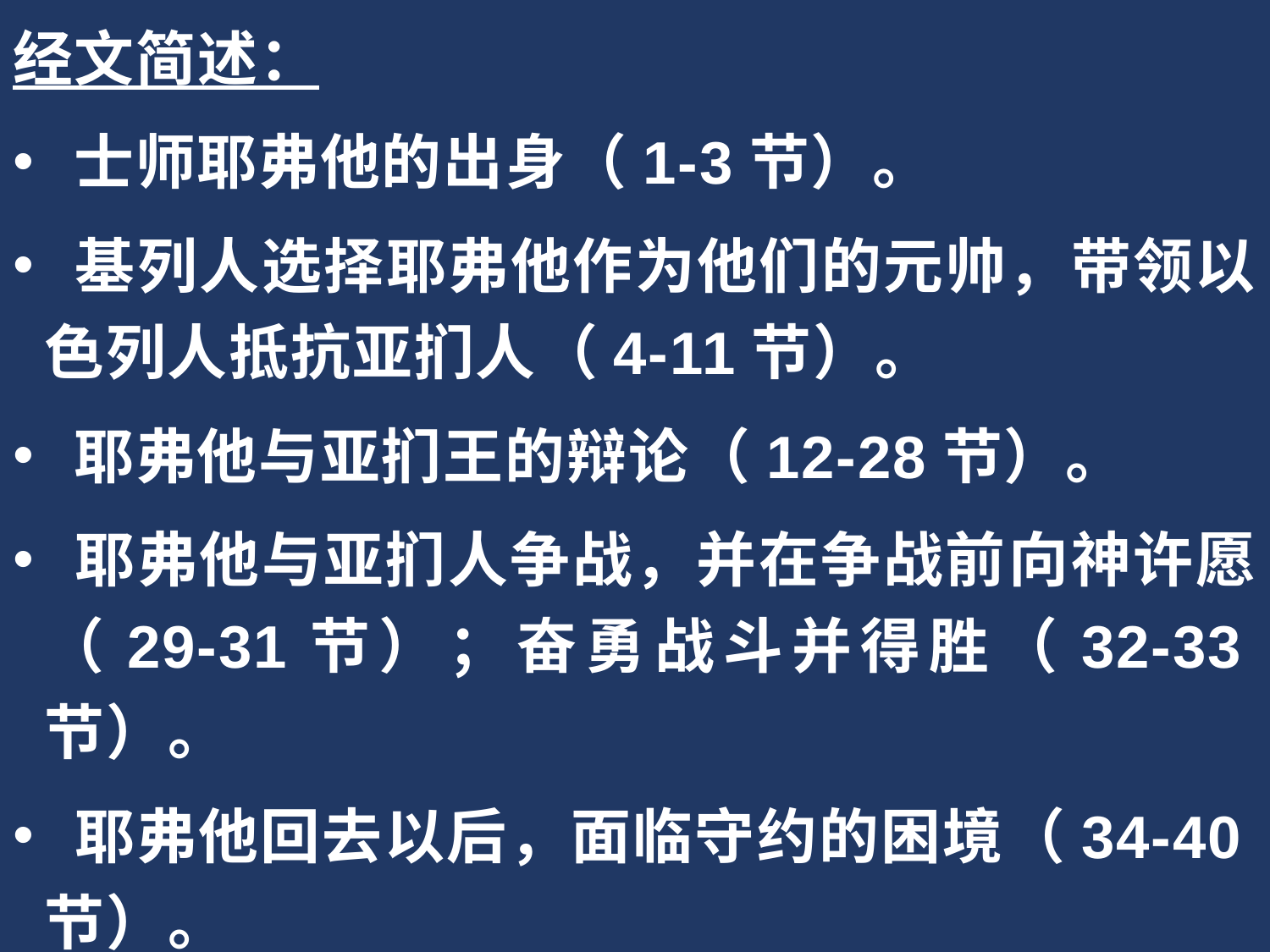

经文简述：
 士师耶弗他的出身（1-3节）。
 基列人选择耶弗他作为他们的元帅，带领以色列人抵抗亚扪人（4-11节）。
 耶弗他与亚扪王的辩论（12-28节）。
 耶弗他与亚扪人争战，并在争战前向神许愿（29-31节）；奋勇战斗并得胜（32-33节）。
 耶弗他回去以后，面临守约的困境（34-40节）。